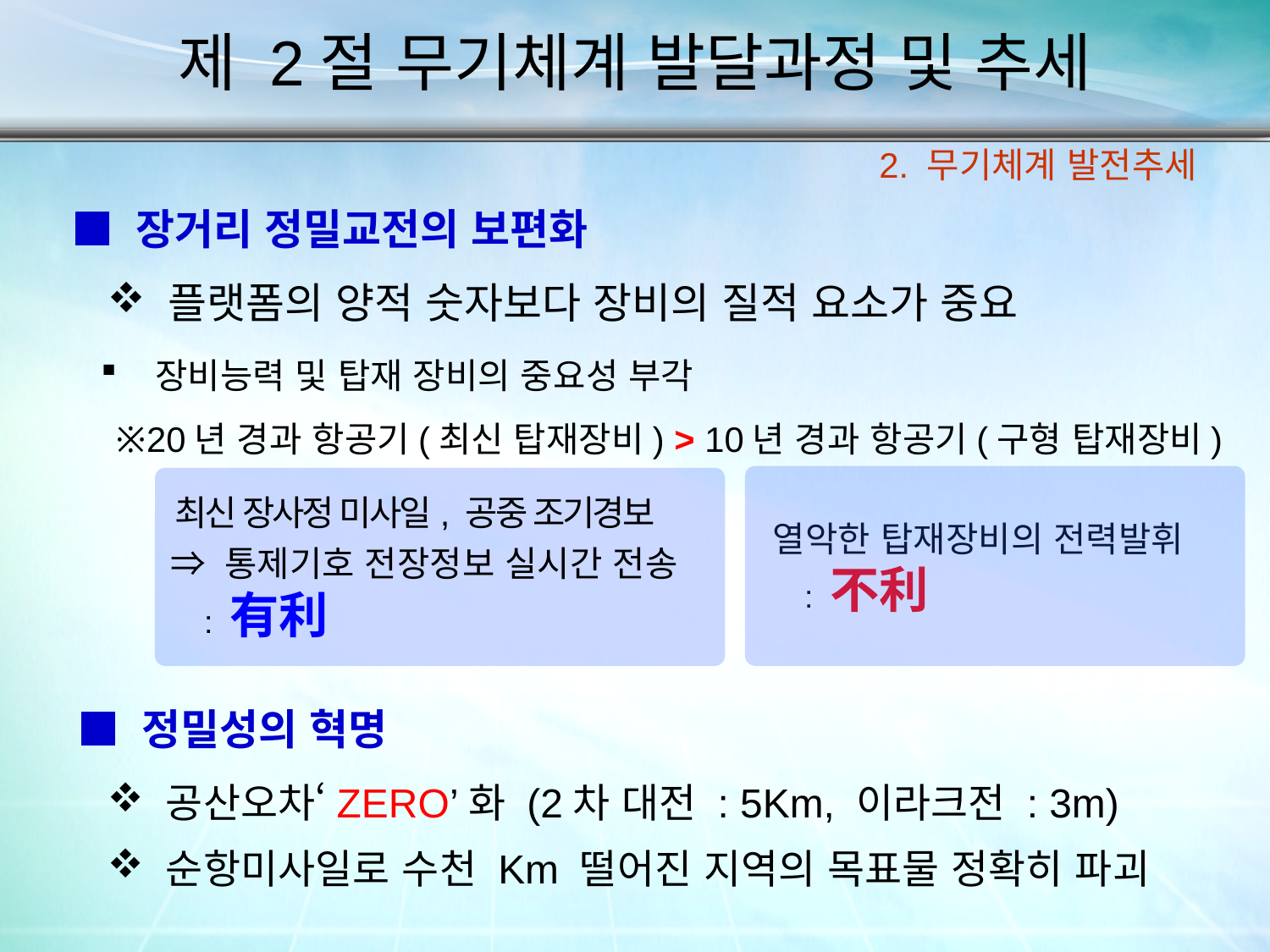

제 2절 무기체계 발달과정 및 추세
2. 무기체계 발전추세
■ 장거리 정밀교전의 보편화
 플랫폼의 양적 숫자보다 장비의 질적 요소가 중요
  장비능력 및 탑재 장비의 중요성 부각
     ※ 20년 경과 항공기(최신 탑재장비) > 10년 경과 항공기(구형 탑재장비)

  최신 장사정 미사일, 공중 조기경보
  ⇒ 통제기호 전장정보 실시간 전송
      : 有利
  열악한 탑재장비의 전력발휘
      : 不利
■ 정밀성의 혁명
 공산오차‘ZERO’화 (2차 대전 : 5Km, 이라크전 : 3m)
 순항미사일로 수천 Km 떨어진 지역의 목표물 정확히 파괴